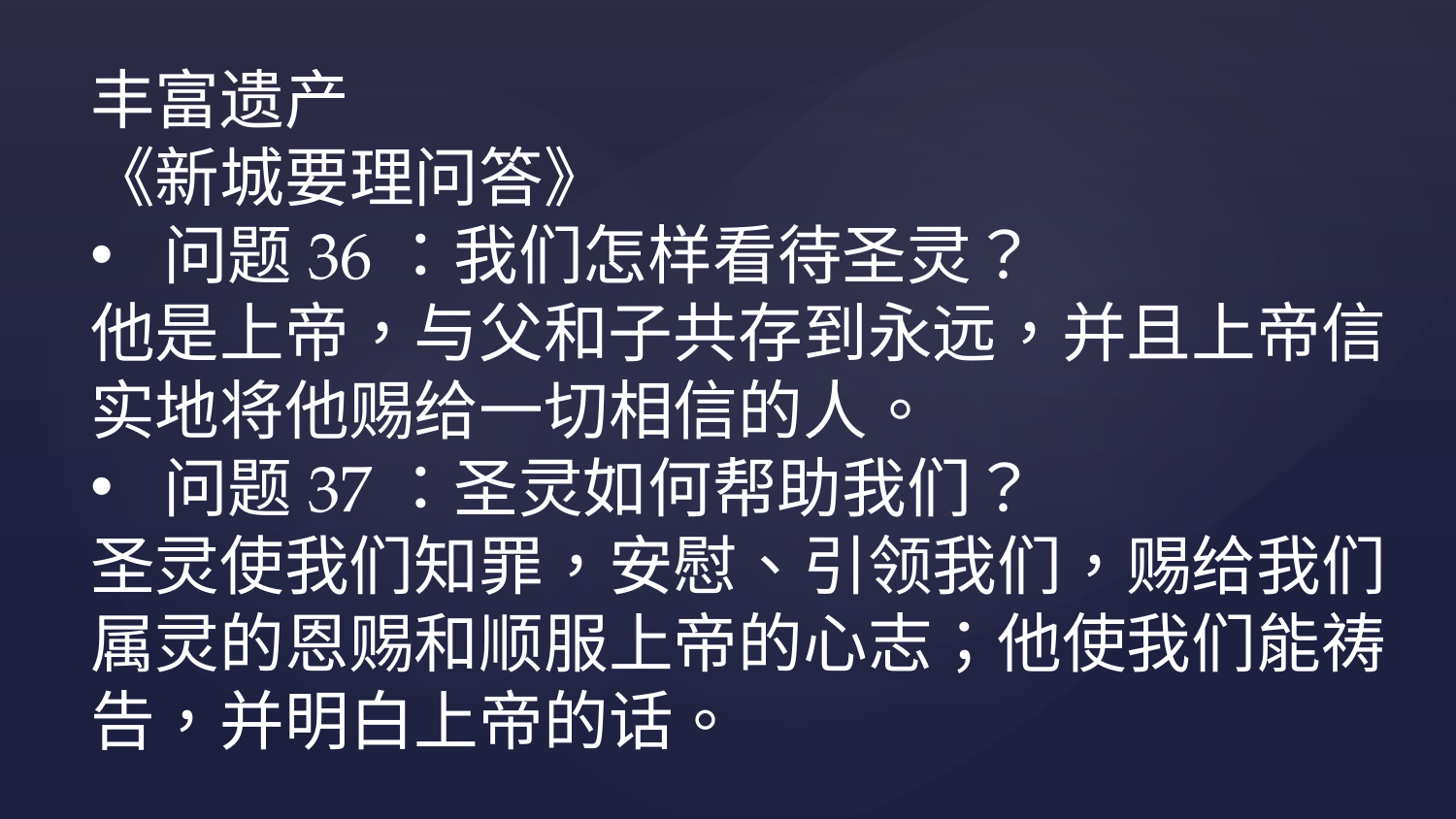

丰富遗产
《新城要理问答》
问题36：我们怎样看待圣灵？
他是上帝，与父和子共存到永远，并且上帝信实地将他赐给一切相信的人。
问题37：圣灵如何帮助我们？
圣灵使我们知罪，安慰、引领我们，赐给我们属灵的恩赐和顺服上帝的心志；他使我们能祷告，并明白上帝的话。